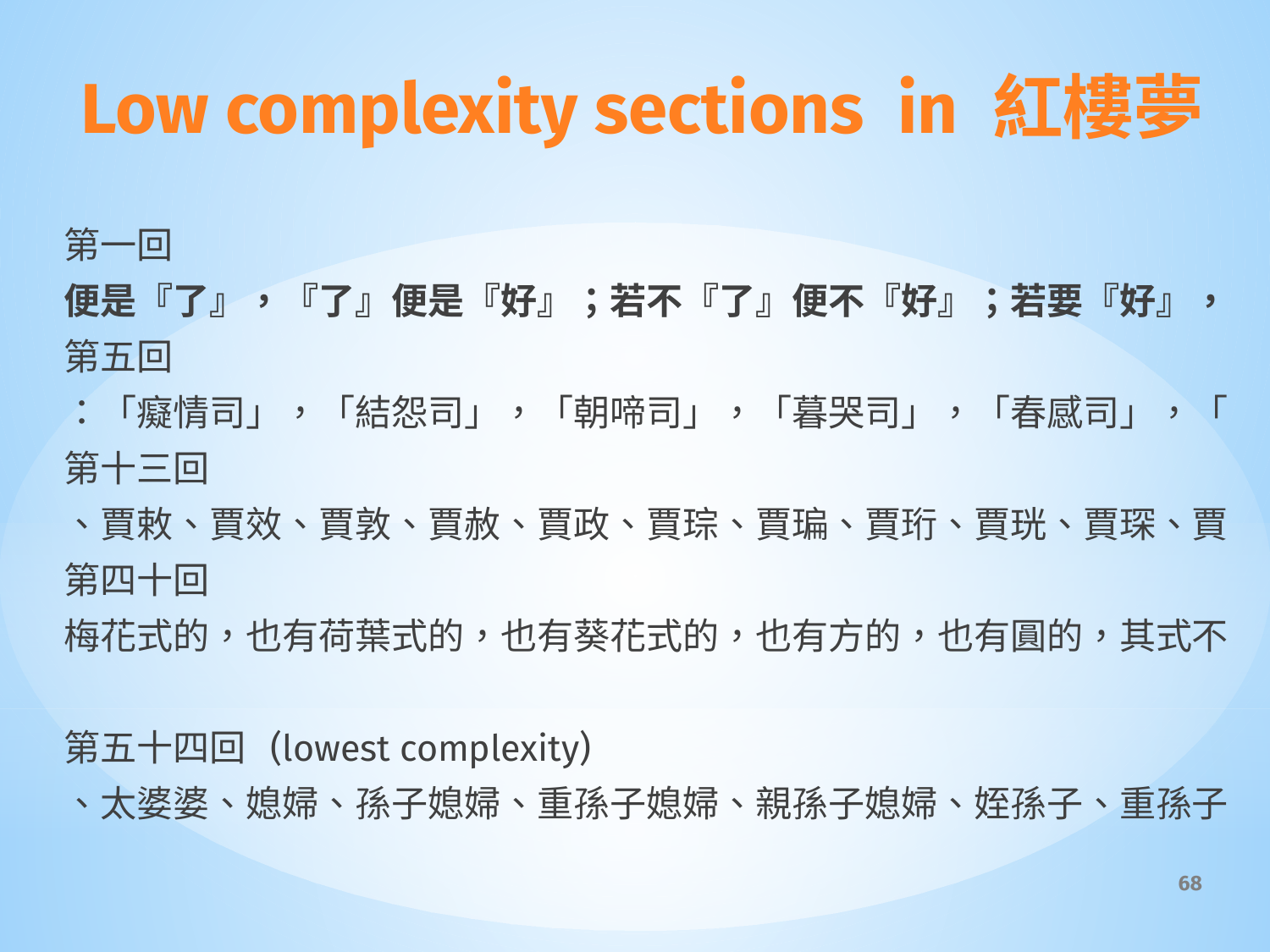

# Low complexity sections  in 紅樓夢
第一回
便是『了』，『了』便是『好』；若不『了』便不『好』；若要『好』，
第五回
：「癡情司」，「結怨司」，「朝啼司」，「暮哭司」，「春感司」，「
第十三回
、賈敕、賈效、賈敦、賈赦、賈政、賈琮、賈㻞、賈珩、賈珖、賈琛、賈
第四十回
梅花式的，也有荷葉式的，也有葵花式的，也有方的，也有圓的，其式不

第五十四回  (lowest complexity)
、太婆婆、媳婦、孫子媳婦、重孫子媳婦、親孫子媳婦、姪孫子、重孫子
68